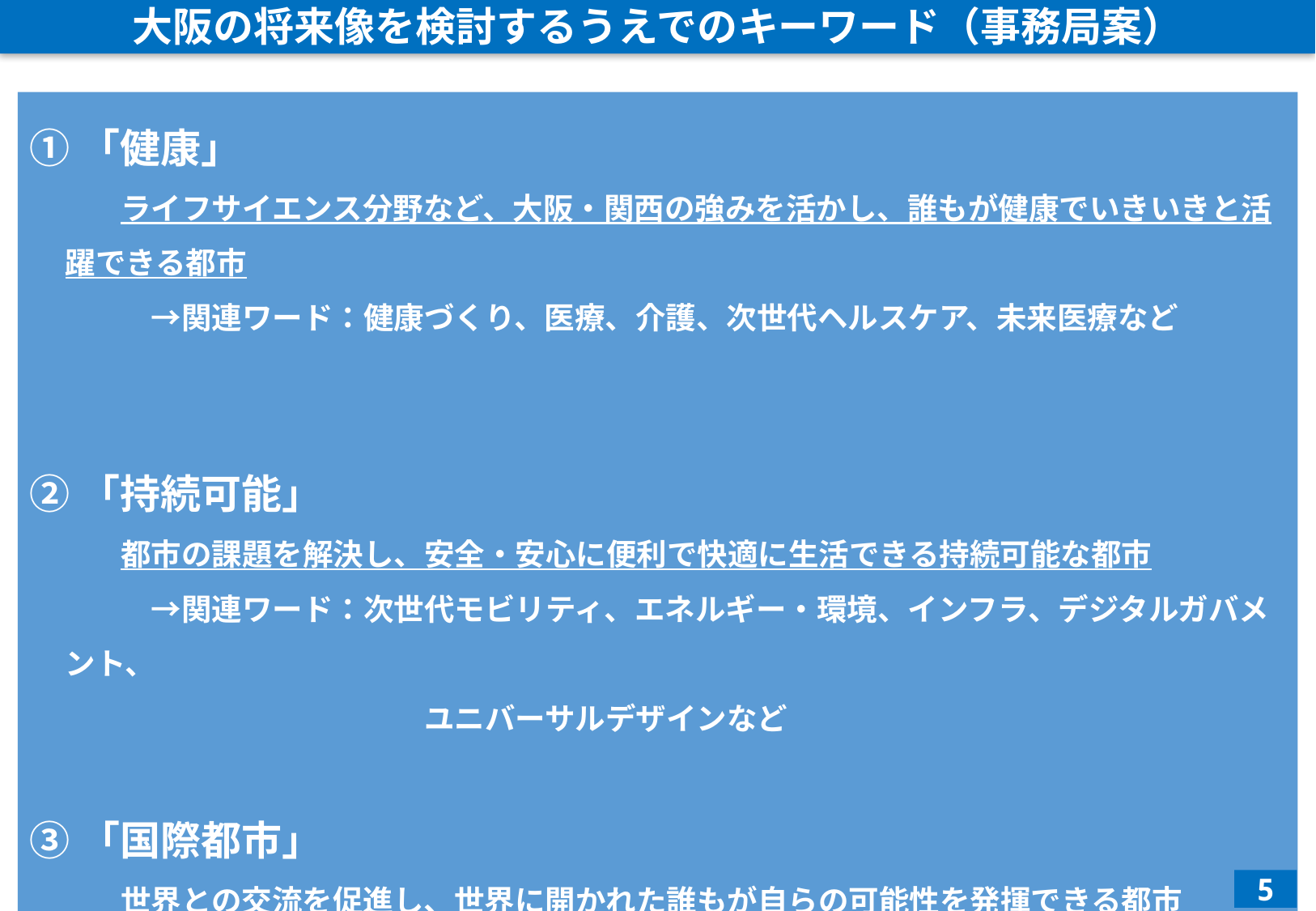

大阪の将来像を検討するうえでのキーワード（事務局案）
①「健康」
　　　ライフサイエンス分野など、大阪・関西の強みを活かし、誰もが健康でいきいきと活躍できる都市
　　　　→関連ワード：健康づくり、医療、介護、次世代ヘルスケア、未来医療など

②「持続可能」
　　　都市の課題を解決し、安全・安心に便利で快適に生活できる持続可能な都市
　　　　→関連ワード：次世代モビリティ、エネルギー・環境、インフラ、デジタルガバメント、
　　　　　　　　　　　　　ユニバーサルデザインなど

③「国際都市」
　　　世界との交流を促進し、世界に開かれた誰もが自らの可能性を発揮できる都市
　　　　→関連ワード：観光・文化・スポーツ、多文化共生、心のバリアフリー、人材育成など
5